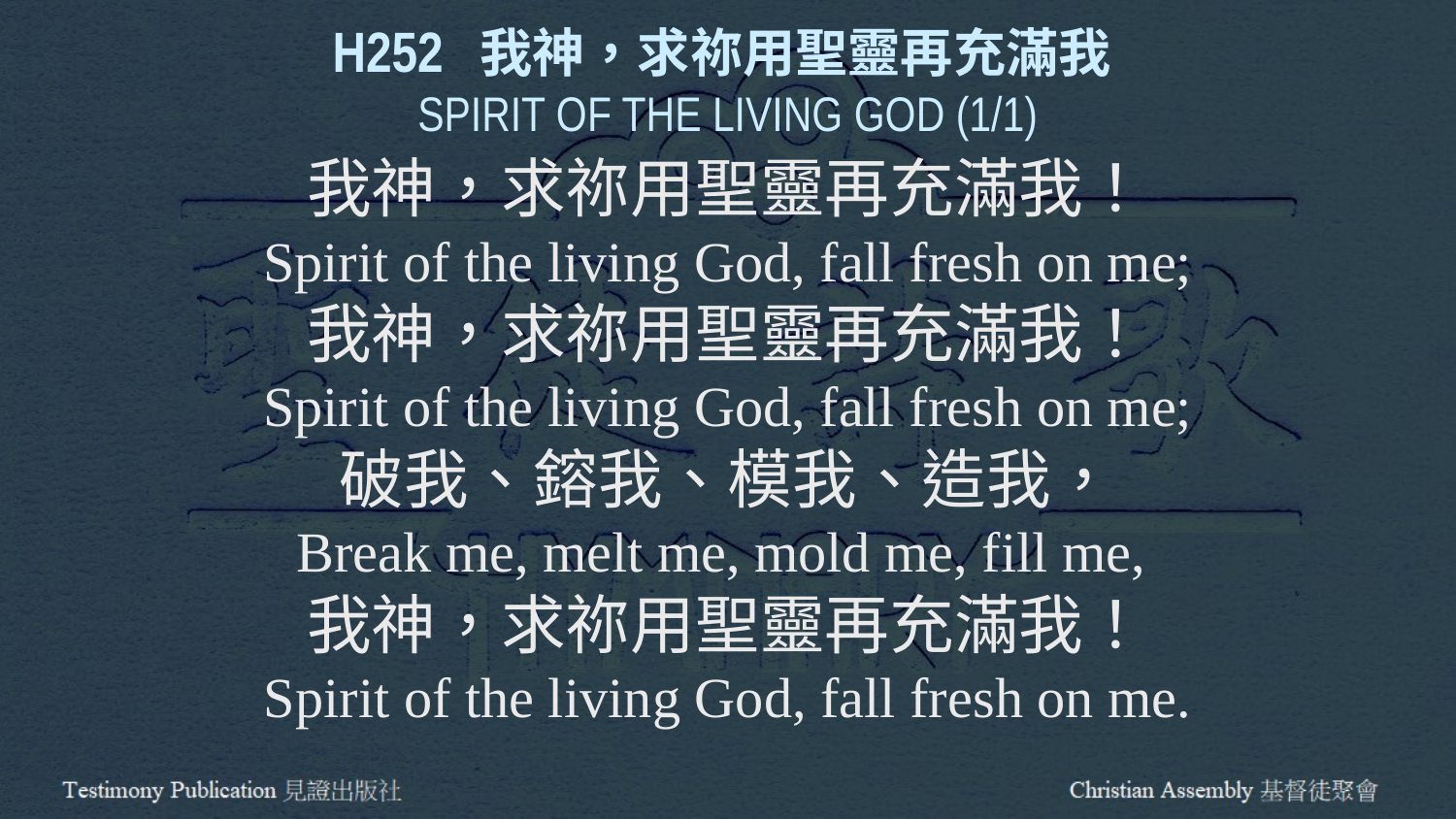

H252  我神，求祢用聖靈再充滿我
SPIRIT OF THE LIVING GOD (1/1)
我神，求祢用聖靈再充滿我！
Spirit of the living God, fall fresh on me;
我神，求祢用聖靈再充滿我！
Spirit of the living God, fall fresh on me;
破我、鎔我、模我、造我，
Break me, melt me, mold me, fill me,
我神，求祢用聖靈再充滿我！
Spirit of the living God, fall fresh on me.